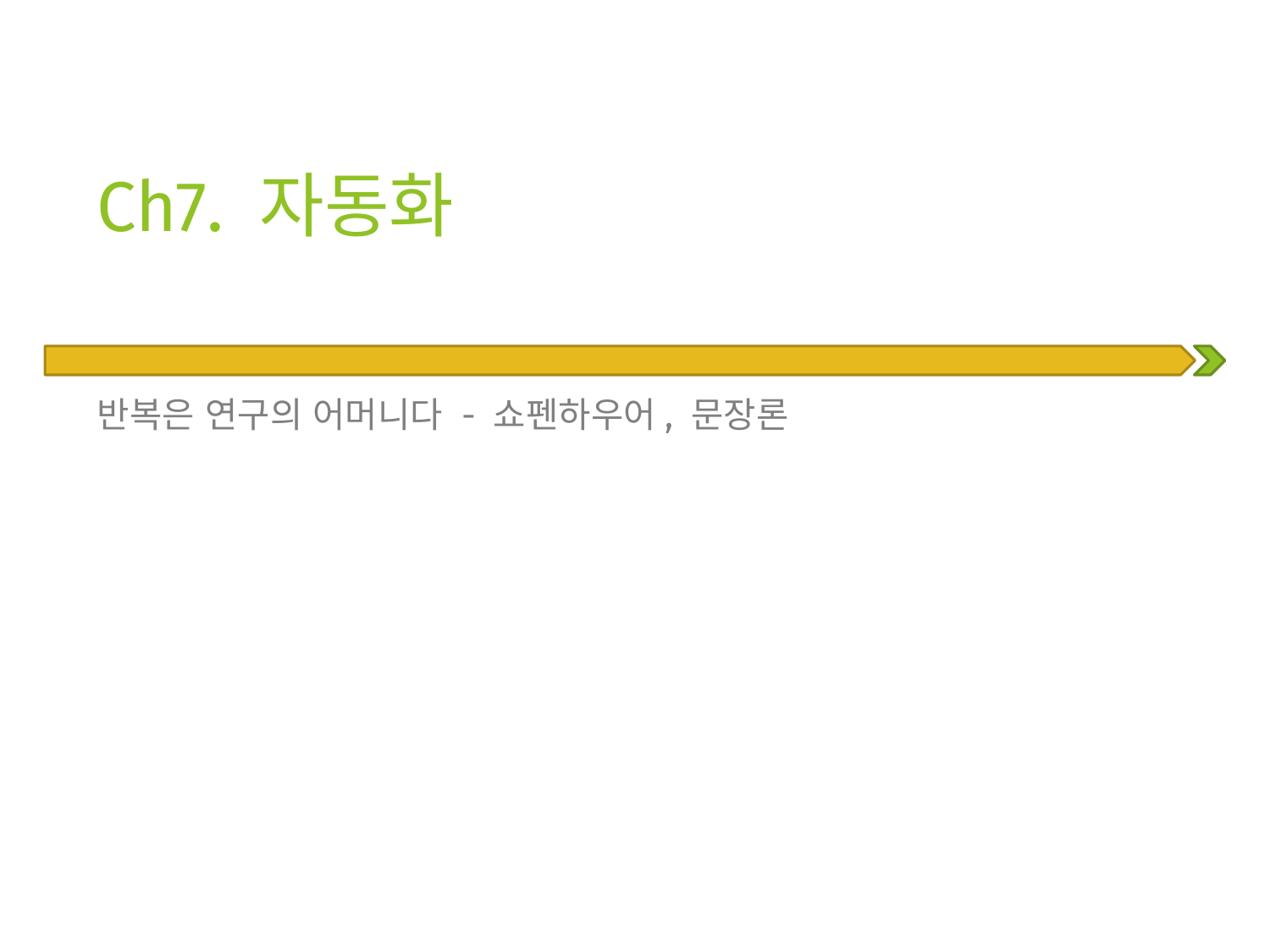

# Ch7. 자동화
반복은 연구의 어머니다 - 쇼펜하우어, 문장론